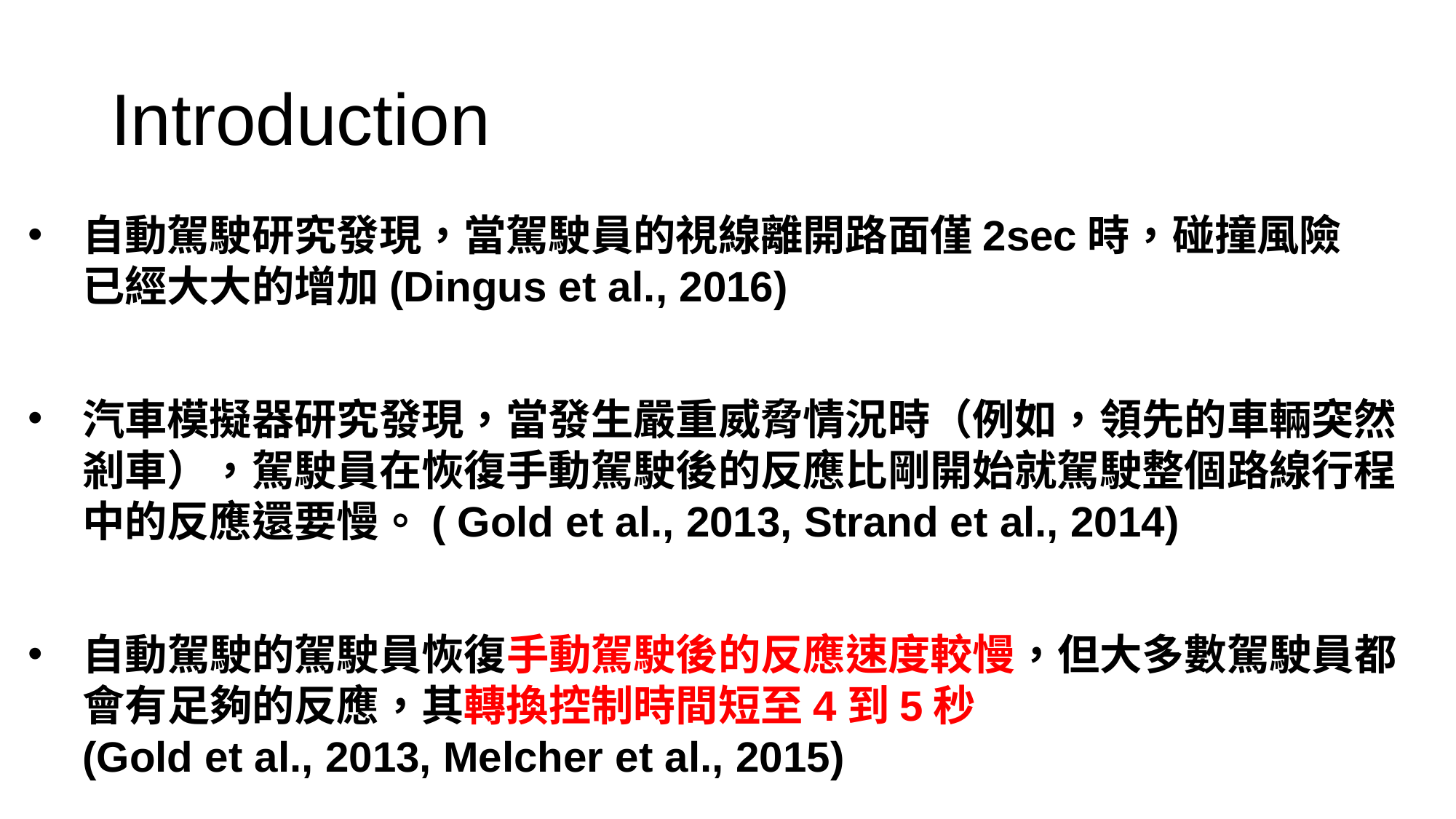

Introduction
自動駕駛研究發現，當駕駛員的視線離開路面僅2sec時，碰撞風險已經大大的增加(Dingus et al., 2016)
汽車模擬器研究發現，當發生嚴重威脅情況時（例如，領先的車輛突然剎車），駕駛員在恢復手動駕駛後的反應比剛開始就駕駛整個路線行程中的反應還要慢。( Gold et al., 2013, Strand et al., 2014)
自動駕駛的駕駛員恢復手動駕駛後的反應速度較慢，但大多數駕駛員都會有足夠的反應，其轉換控制時間短至4到5秒                                             (Gold et al., 2013, Melcher et al., 2015)